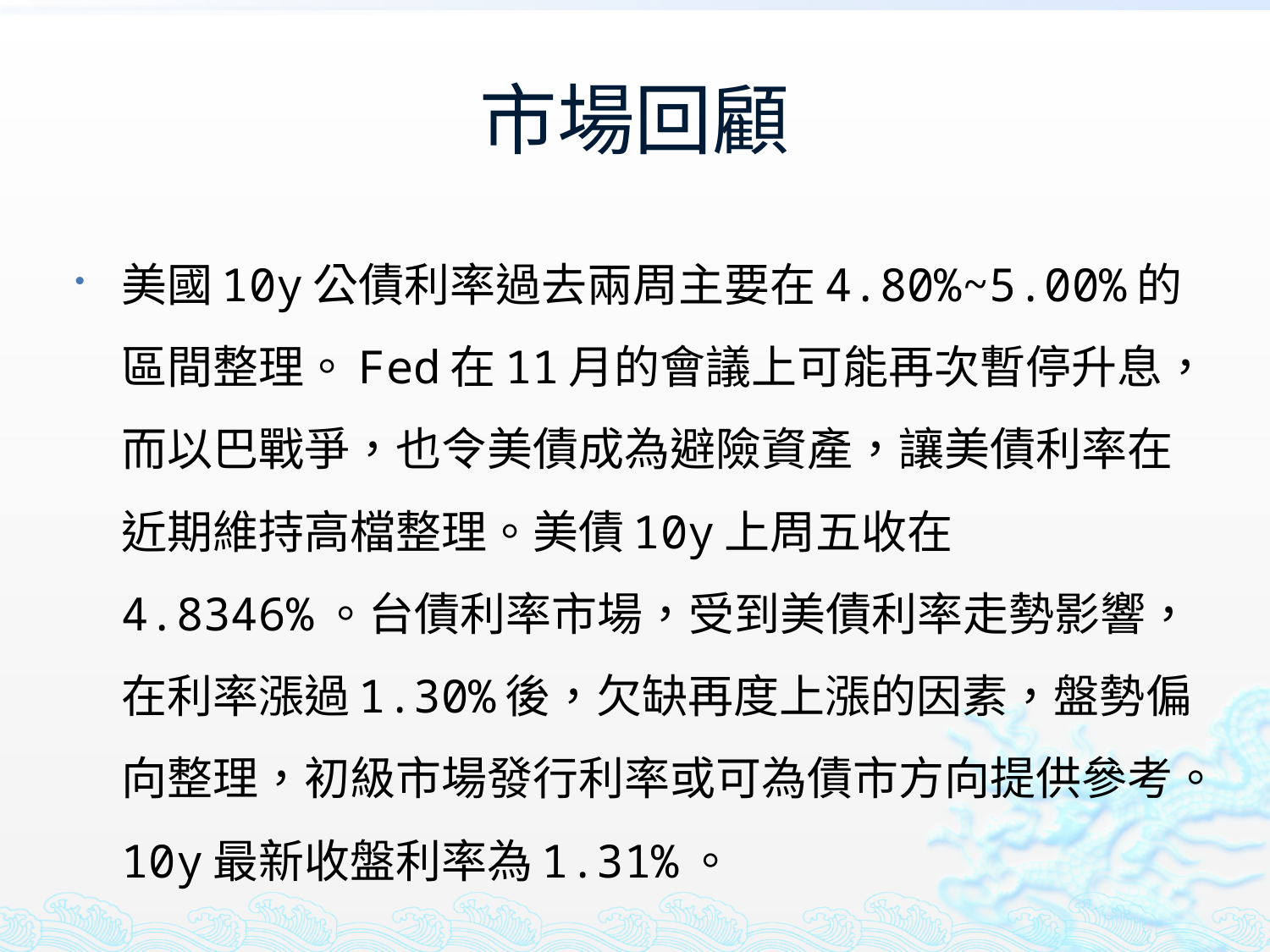

# 市場回顧
美國10y公債利率過去兩周主要在4.80%~5.00%的區間整理。Fed在11月的會議上可能再次暫停升息，而以巴戰爭，也令美債成為避險資產，讓美債利率在近期維持高檔整理。美債10y上周五收在4.8346%。台債利率市場，受到美債利率走勢影響，在利率漲過1.30%後，欠缺再度上漲的因素，盤勢偏向整理，初級市場發行利率或可為債市方向提供參考。10y最新收盤利率為1.31%。